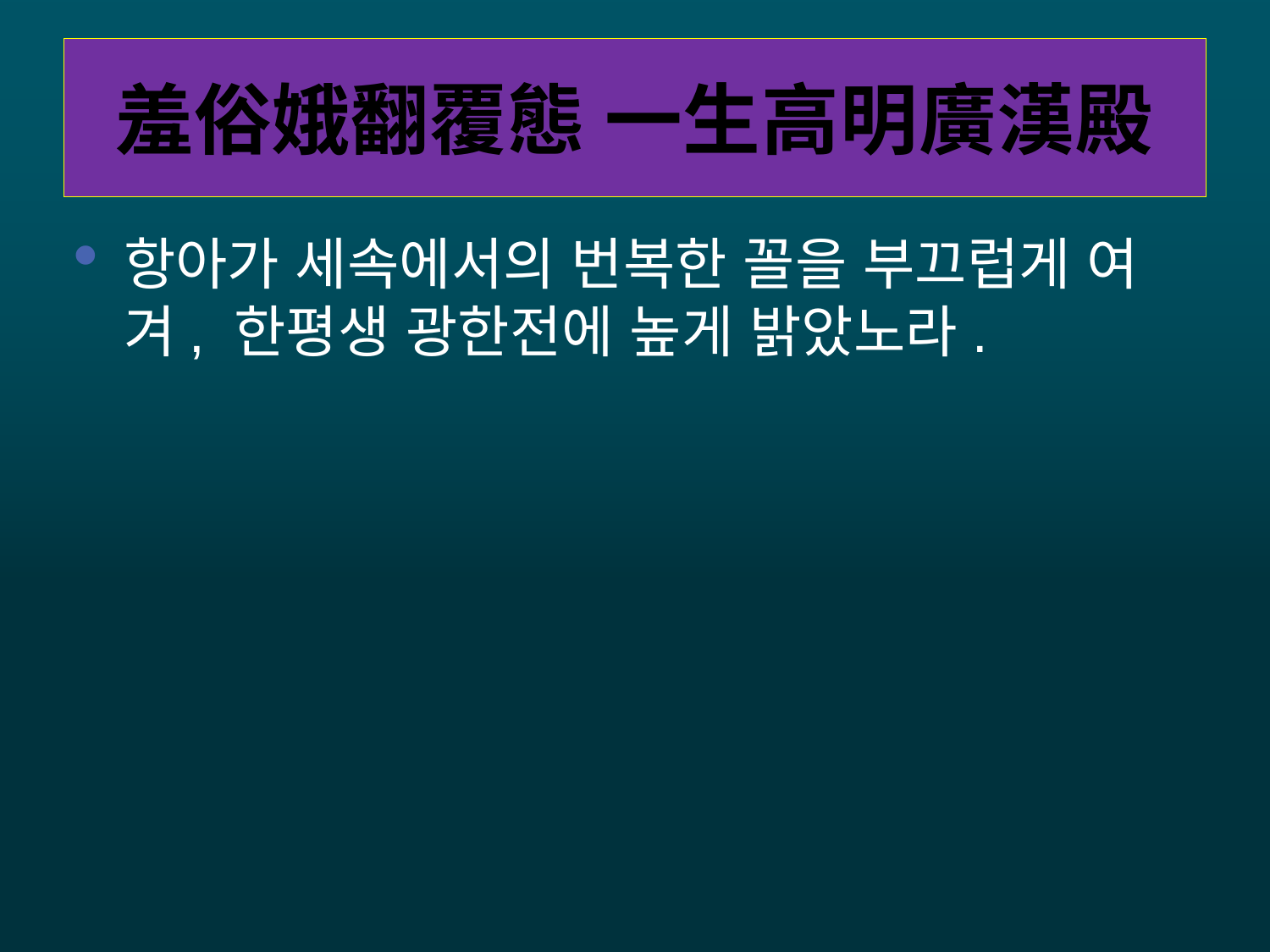

# 羞俗娥翻覆態 一生高明廣漢殿
항아가 세속에서의 번복한 꼴을 부끄럽게 여겨, 한평생 광한전에 높게 밝았노라.